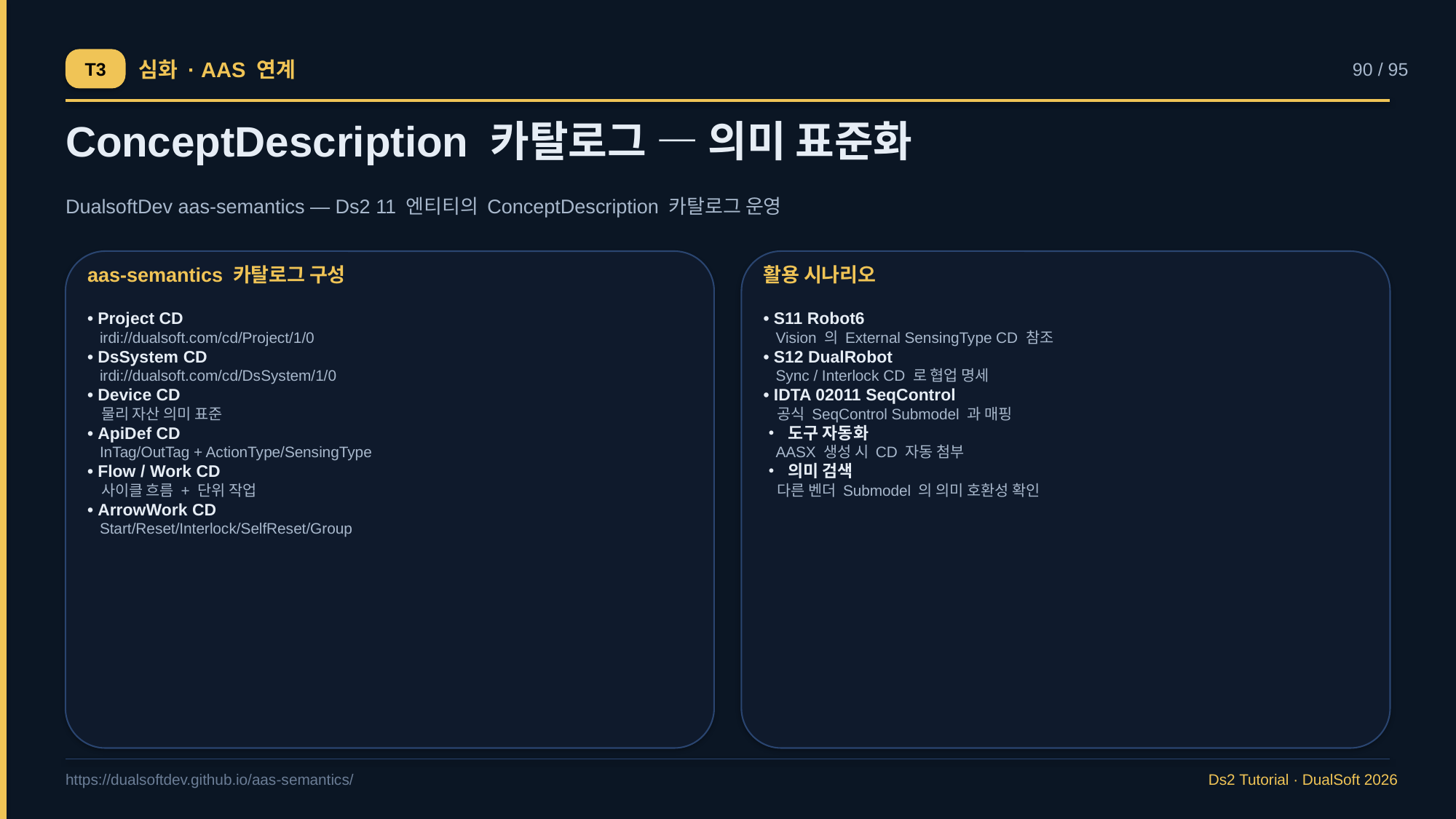

T3
심화 · AAS 연계
90 / 95
ConceptDescription 카탈로그 — 의미 표준화
DualsoftDev aas-semantics — Ds2 11 엔티티의 ConceptDescription 카탈로그 운영

aas-semantics 카탈로그 구성
활용 시나리오
• Project CD
   irdi://dualsoft.com/cd/Project/1/0
• DsSystem CD
   irdi://dualsoft.com/cd/DsSystem/1/0
• Device CD
   물리 자산 의미 표준
• ApiDef CD
   InTag/OutTag + ActionType/SensingType
• Flow / Work CD
   사이클 흐름 + 단위 작업
• ArrowWork CD
   Start/Reset/Interlock/SelfReset/Group
• S11 Robot6
   Vision 의 External SensingType CD 참조
• S12 DualRobot
   Sync / Interlock CD 로 협업 명세
• IDTA 02011 SeqControl
   공식 SeqControl Submodel 과 매핑
• 도구 자동화
   AASX 생성 시 CD 자동 첨부
• 의미 검색
   다른 벤더 Submodel 의 의미 호환성 확인
https://dualsoftdev.github.io/aas-semantics/
Ds2 Tutorial · DualSoft 2026